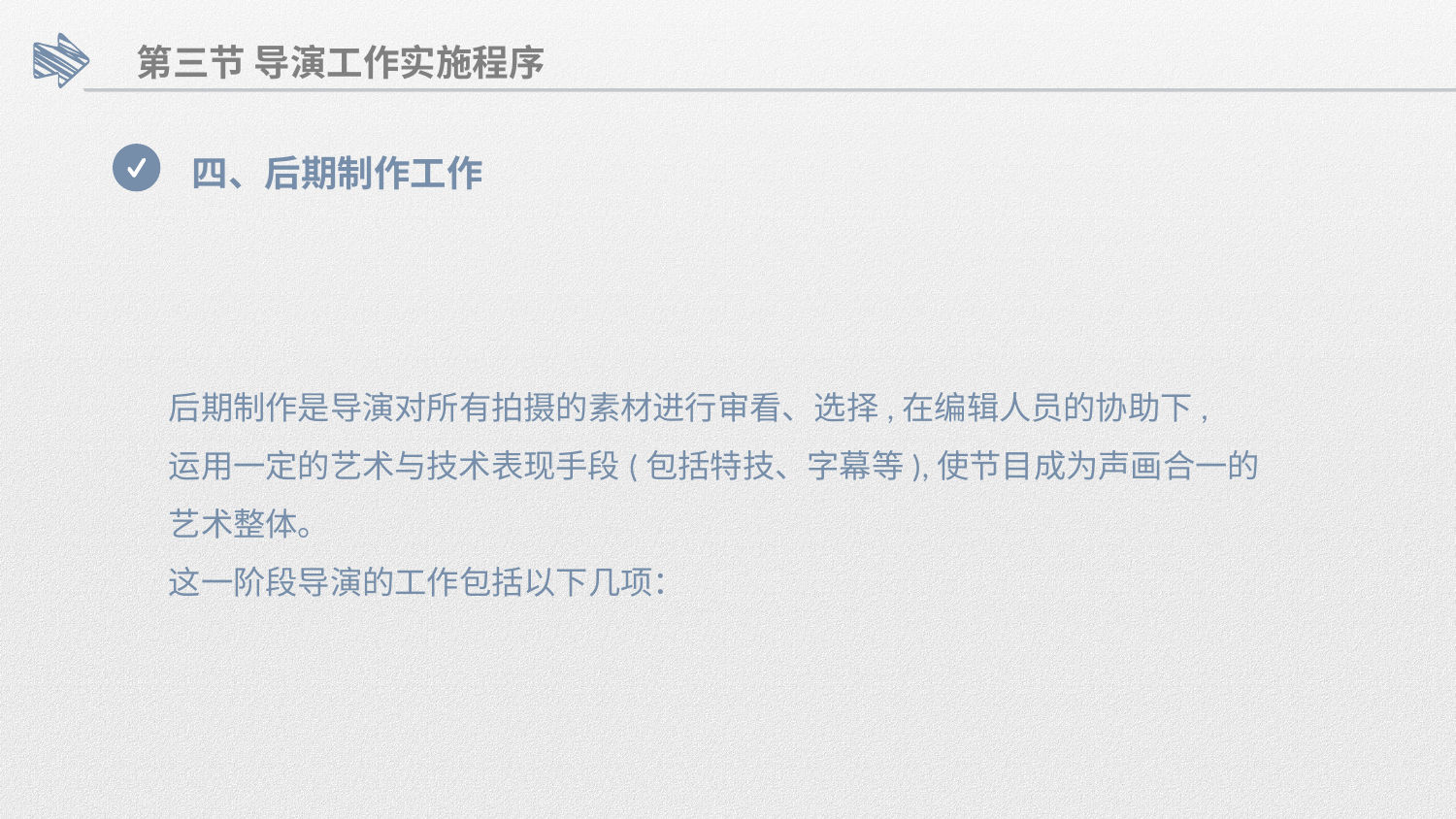

第三节 导演工作实施程序
四、后期制作工作

后期制作是导演对所有拍摄的素材进行审看、选择,在编辑人员的协助下,
运用一定的艺术与技术表现手段(包括特技、字幕等),使节目成为声画合一的
艺术整体。
这一阶段导演的工作包括以下几项：